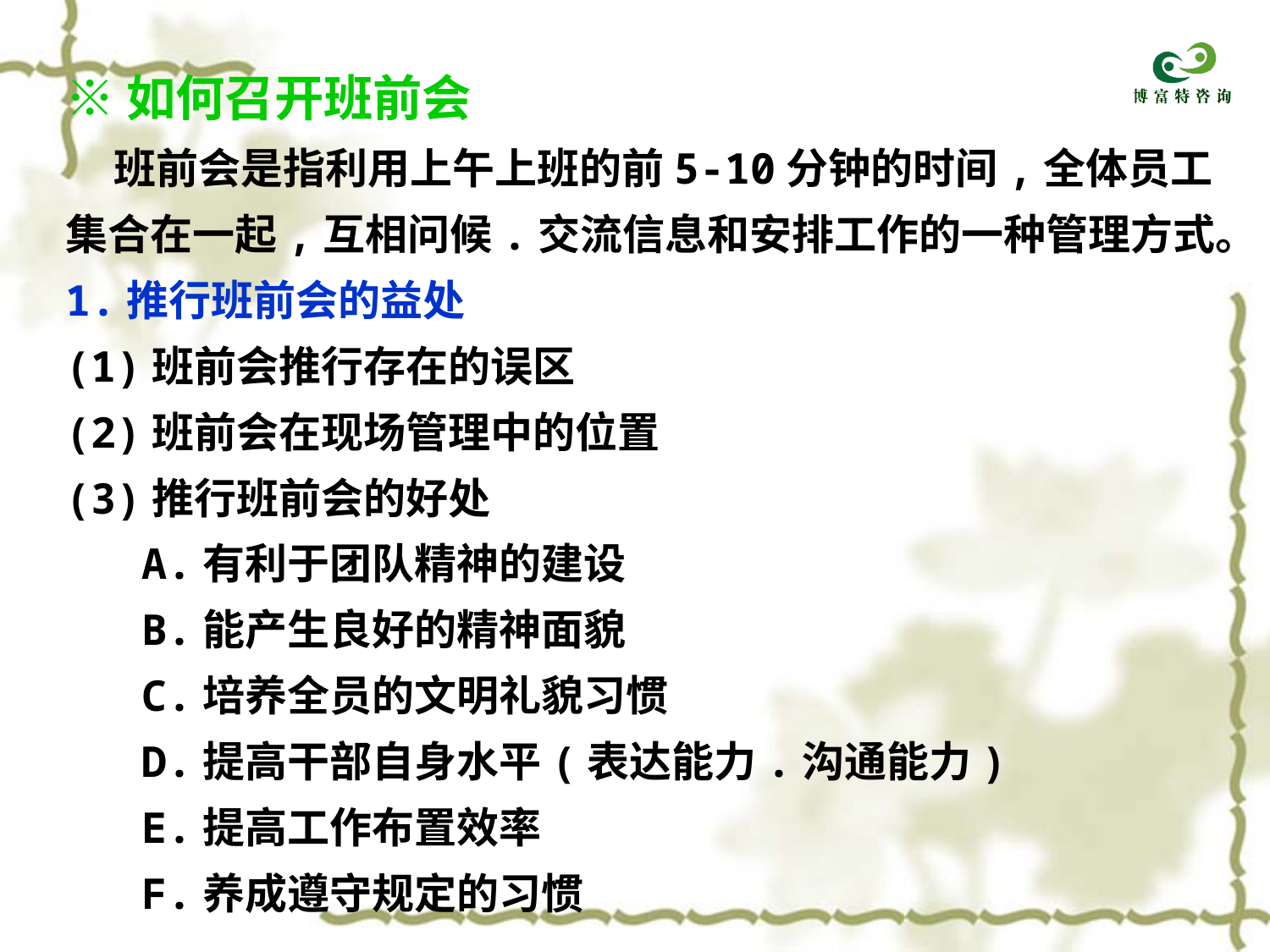

※如何召开班前会
    班前会是指利用上午上班的前5-10分钟的时间,全体员工
集合在一起,互相问候.交流信息和安排工作的一种管理方式。
1.推行班前会的益处
(1)班前会推行存在的误区
(2)班前会在现场管理中的位置
(3)推行班前会的好处
   A.有利于团队精神的建设
   B.能产生良好的精神面貌
   C.培养全员的文明礼貌习惯
   D.提高干部自身水平(表达能力.沟通能力)
   E.提高工作布置效率
   F.养成遵守规定的习惯